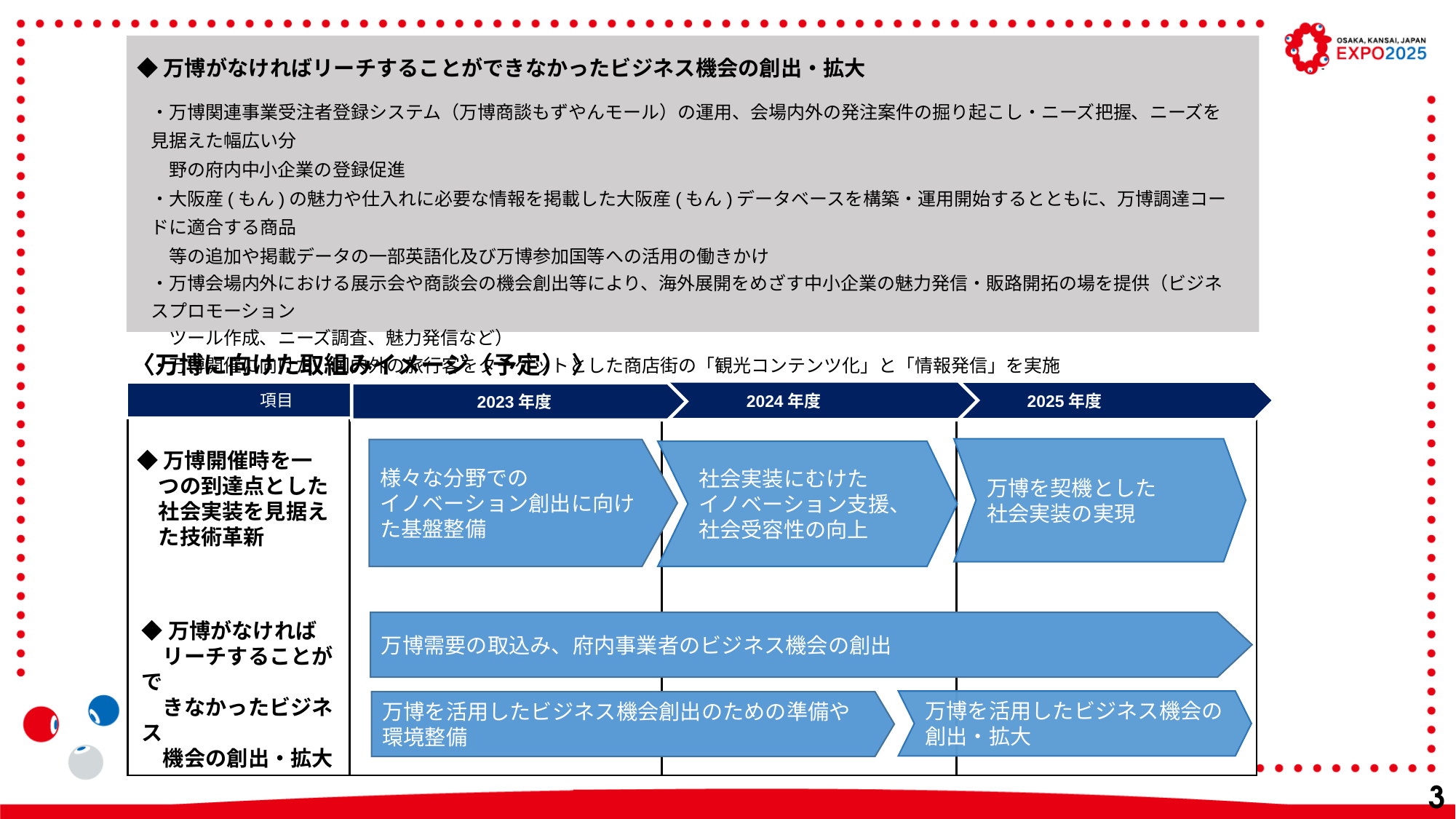

◆万博がなければリーチすることができなかったビジネス機会の創出・拡大

・万博関連事業受注者登録システム（万博商談もずやんモール）の運用、会場内外の発注案件の掘り起こし・ニーズ把握、ニーズを見据えた幅広い分
　野の府内中小企業の登録促進
・大阪産(もん)の魅力や仕入れに必要な情報を掲載した大阪産(もん)データベースを構築・運用開始するとともに、万博調達コードに適合する商品
　等の追加や掲載データの一部英語化及び万博参加国等への活用の働きかけ
・万博会場内外における展示会や商談会の機会創出等により、海外展開をめざす中小企業の魅力発信・販路開拓の場を提供（ビジネスプロモーション
　ツール作成、ニーズ調査、魅力発信など）
・万博開催に向けた、国内外の旅行客をターゲットとした商店街の「観光コンテンツ化」と「情報発信」を実施

〈万博に向けた取組みイメージ（予定） 〉
2024年度
2025年度
項目
2023年度
|  |  |  |  |
| --- | --- | --- | --- |
万博を契機とした
社会実装の実現
社会実装にむけた
イノベーション支援、社会受容性の向上
様々な分野での
イノベーション創出に向けた基盤整備
◆万博開催時を一
　つの到達点とした
　社会実装を見据え
　た技術革新

◆万博がなければ
　リーチすることがで
　きなかったビジネス
　機会の創出・拡大

万博需要の取込み、府内事業者のビジネス機会の創出
万博を活用したビジネス機会の創出・拡大
万博を活用したビジネス機会創出のための準備や
環境整備
39